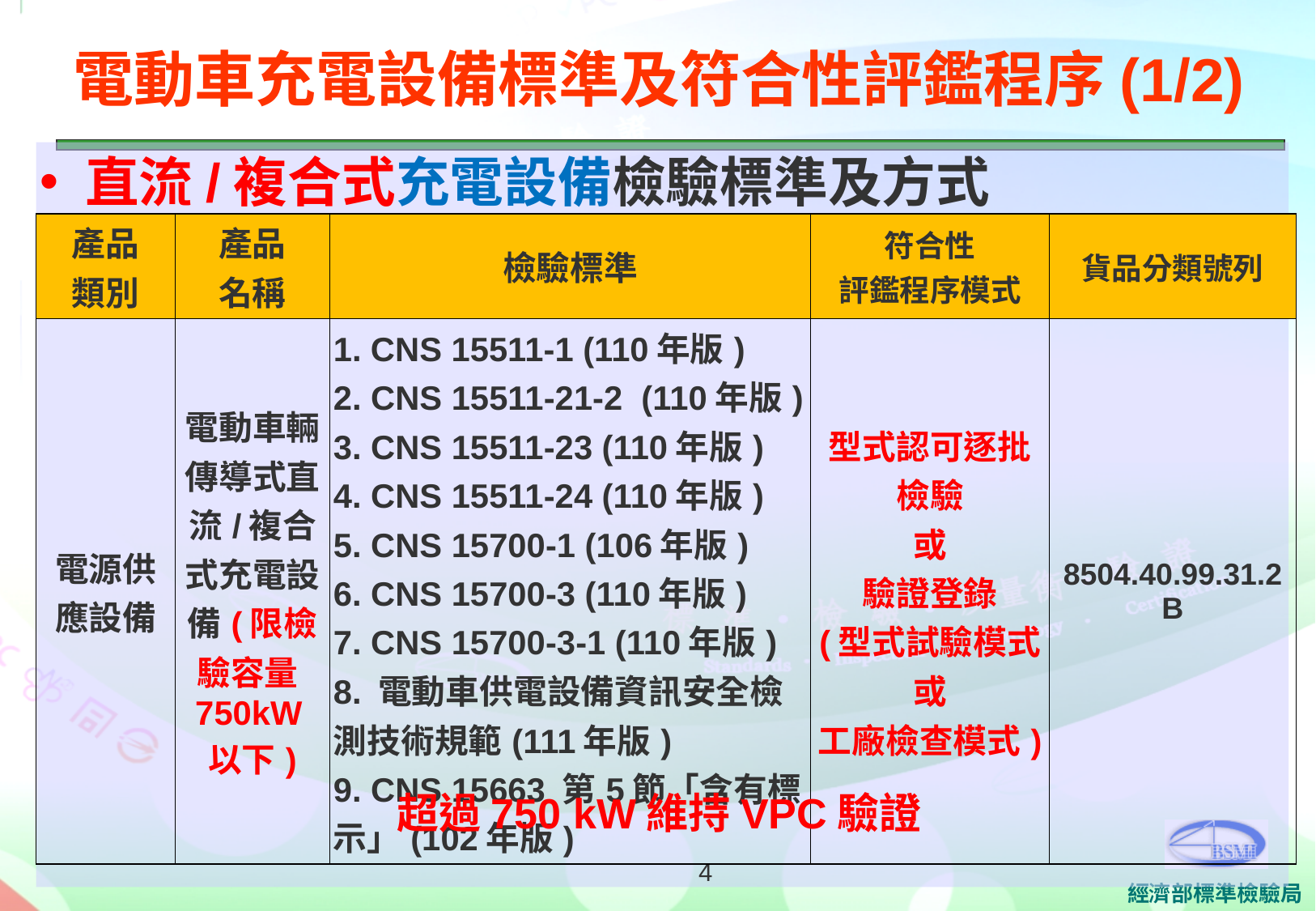

電動車充電設備標準及符合性評鑑程序(1/2)
直流/複合式充電設備檢驗標準及方式

| 產品 類別 | 產品 名稱 | 檢驗標準 | 符合性 評鑑程序模式 | 貨品分類號列 |
| --- | --- | --- | --- | --- |
| 電源供應設備 | 電動車輛傳導式直流/複合式充電設備(限檢驗容量750kW以下) | 1. CNS 15511-1 (110年版) 2. CNS 15511-21-2 (110年版) 3. CNS 15511-23 (110年版) 4. CNS 15511-24 (110年版) 5. CNS 15700-1 (106年版) 6. CNS 15700-3 (110年版) 7. CNS 15700-3-1 (110年版) 8. 電動車供電設備資訊安全檢測技術規範(111年版) 9. CNS 15663 第5節「含有標示」(102年版) | 型式認可逐批檢驗 或 驗證登錄 (型式試驗模式 或 工廠檢查模式) | 8504.40.99.31.2B |
超過750 kW維持VPC驗證
4